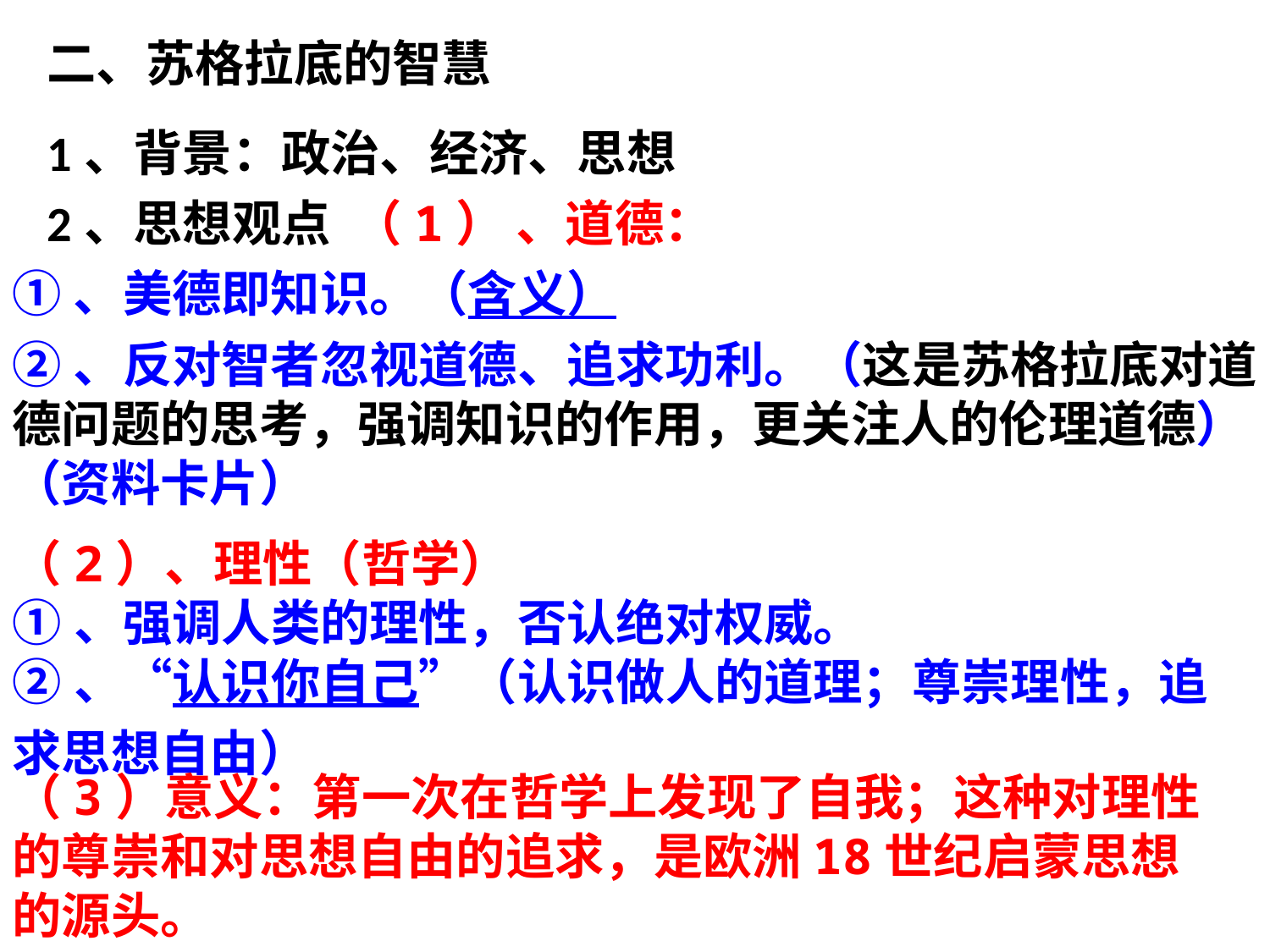

二、苏格拉底的智慧
1、背景：政治、经济、思想
（1） 、道德：
2、思想观点
①、美德即知识。（含义）
②、反对智者忽视道德、追求功利。（这是苏格拉底对道德问题的思考，强调知识的作用，更关注人的伦理道德） （资料卡片）
（2）、理性（哲学）
①、强调人类的理性，否认绝对权威。
②、“认识你自己”（认识做人的道理；尊崇理性，追求思想自由）
（3）意义：第一次在哲学上发现了自我；这种对理性的尊崇和对思想自由的追求，是欧洲18世纪启蒙思想的源头。